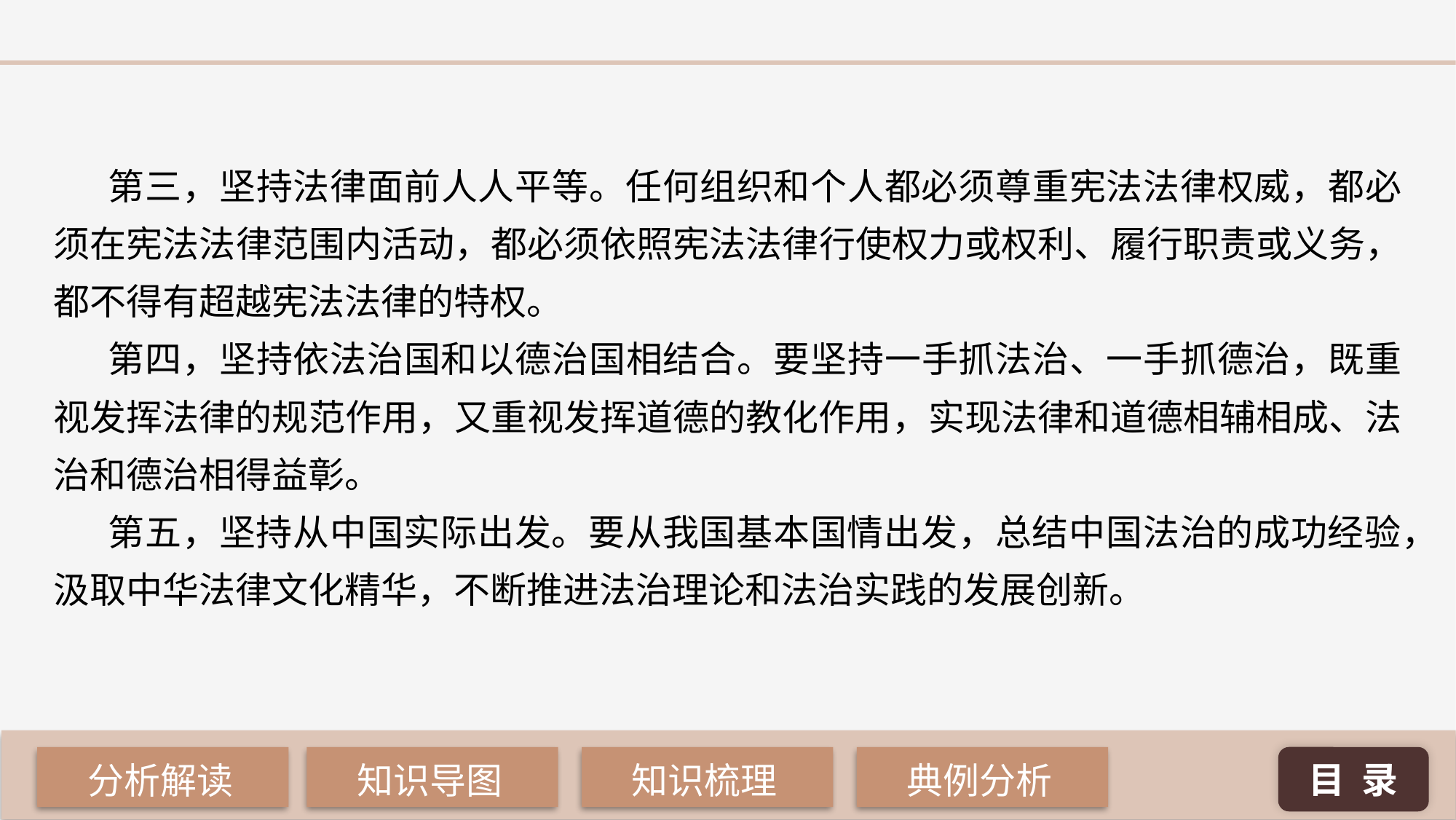

第三，坚持法律面前人人平等。任何组织和个人都必须尊重宪法法律权威，都必须在宪法法律范围内活动，都必须依照宪法法律行使权力或权利、履行职责或义务，都不得有超越宪法法律的特权。
第四，坚持依法治国和以德治国相结合。要坚持一手抓法治、一手抓德治，既重视发挥法律的规范作用，又重视发挥道德的教化作用，实现法律和道德相辅相成、法治和德治相得益彰。
第五，坚持从中国实际出发。要从我国基本国情出发，总结中国法治的成功经验，汲取中华法律文化精华，不断推进法治理论和法治实践的发展创新。